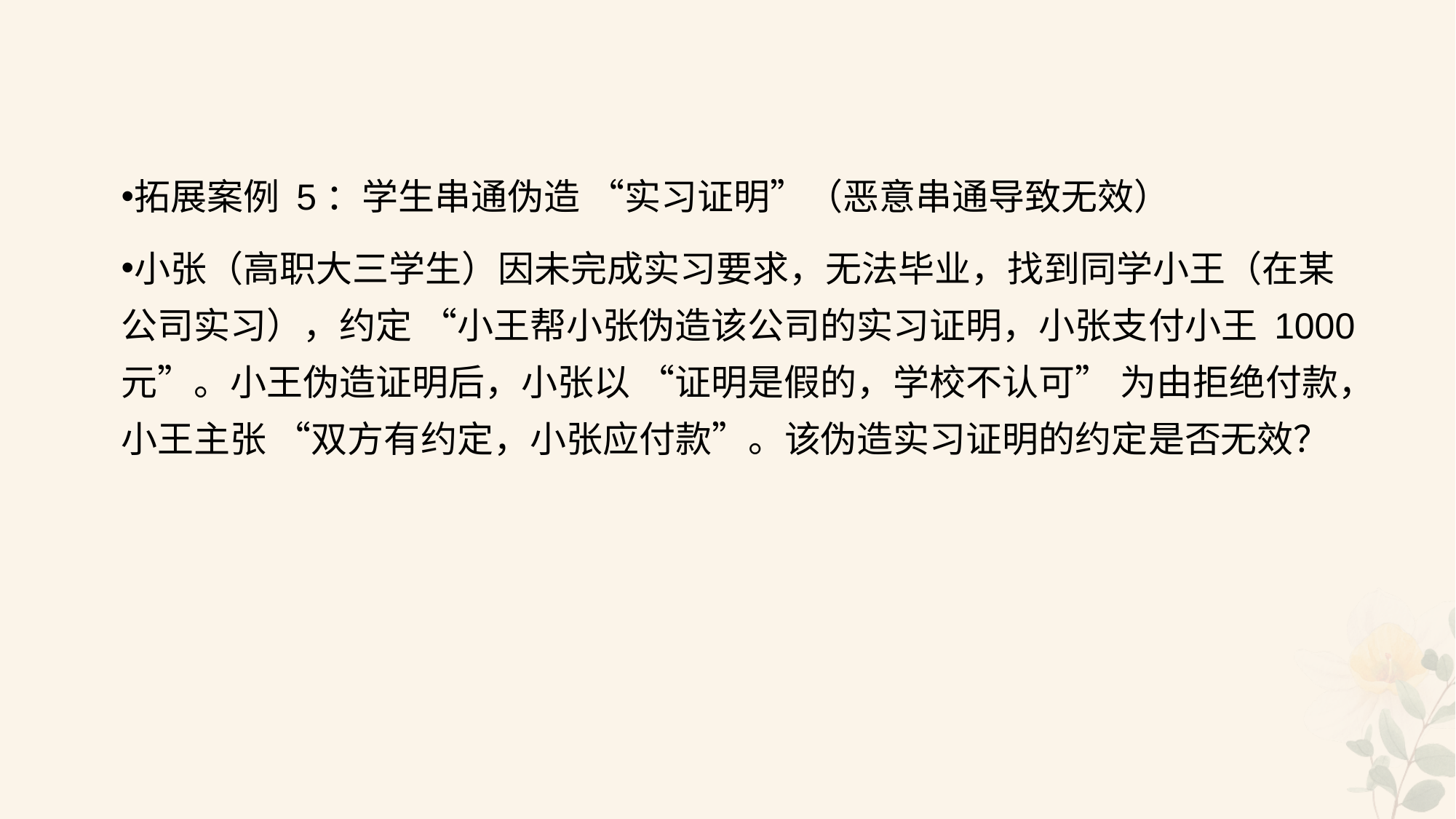

#
拓展案例 5：学生串通伪造 “实习证明”（恶意串通导致无效）
小张（高职大三学生）因未完成实习要求，无法毕业，找到同学小王（在某公司实习），约定 “小王帮小张伪造该公司的实习证明，小张支付小王 1000 元”。小王伪造证明后，小张以 “证明是假的，学校不认可” 为由拒绝付款，小王主张 “双方有约定，小张应付款”。该伪造实习证明的约定是否无效？